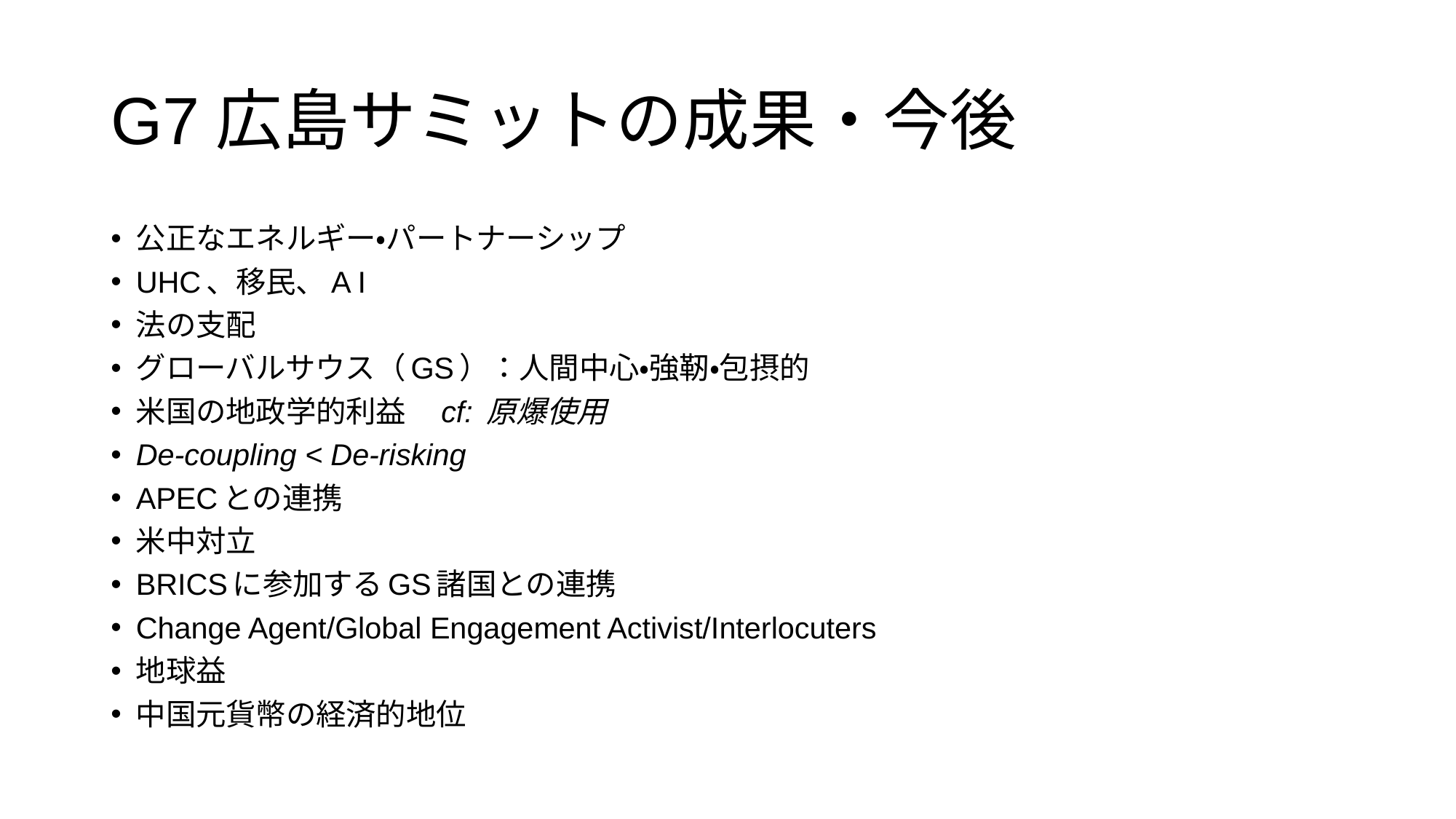

# G7広島サミットの成果・今後
公正なエネルギー・パートナーシップ
UHC、移民、A I
法の支配
グローバルサウス（GS）：人間中心・強靭・包摂的
米国の地政学的利益　cf: 原爆使用
De-coupling < De-risking
APECとの連携
米中対立
BRICSに参加するGS諸国との連携
Change Agent/Global Engagement Activist/Interlocuters
地球益
中国元貨幣の経済的地位